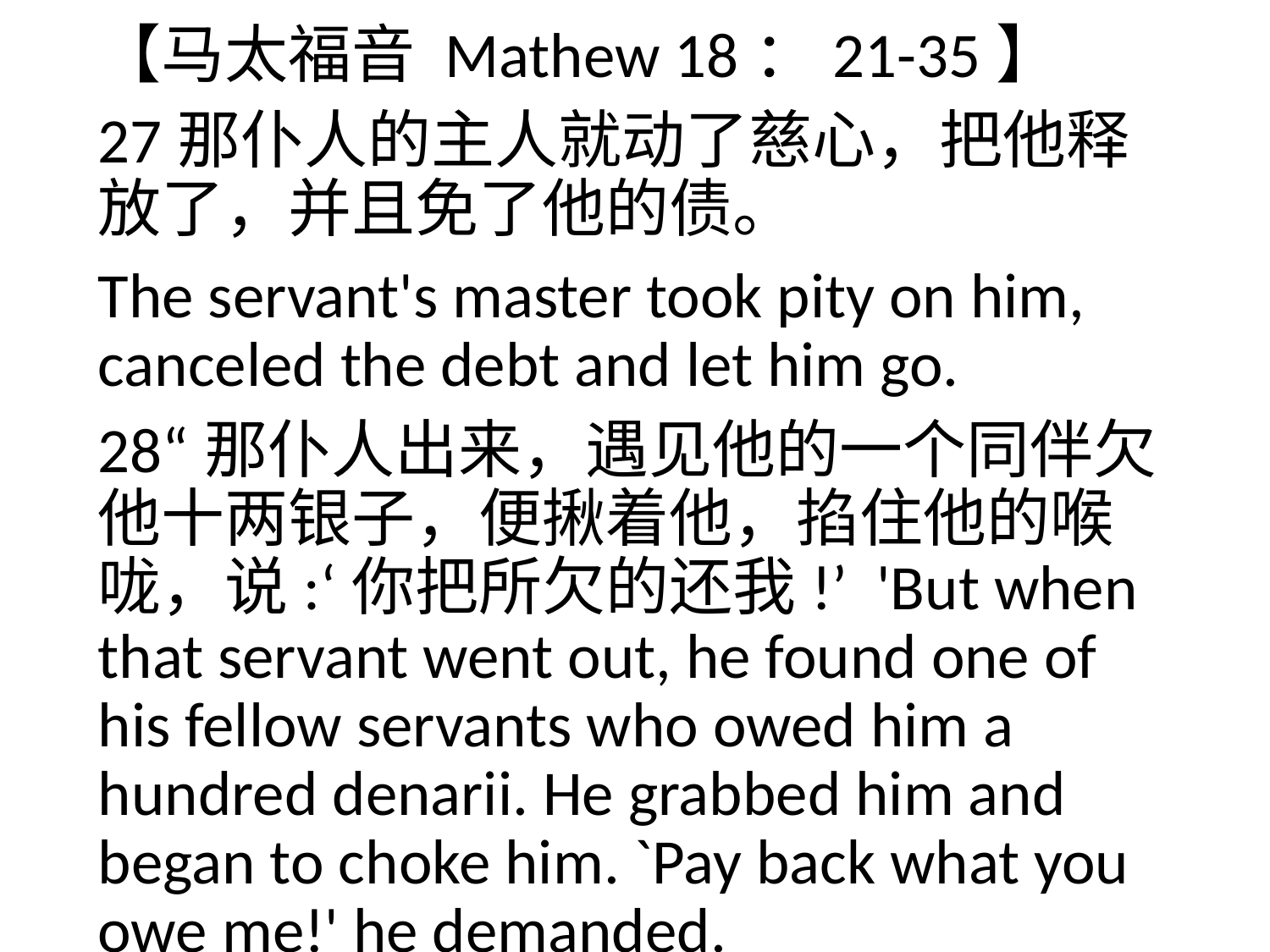

【马太福音 Mathew 18：21-35】
27那仆人的主人就动了慈心，把他释放了，并且免了他的债。
The servant's master took pity on him, canceled the debt and let him go.
28“那仆人出来，遇见他的一个同伴欠他十两银子，便揪着他，掐住他的喉咙，说:‘你把所欠的还我!’  'But when that servant went out, he found one of his fellow servants who owed him a hundred denarii. He grabbed him and began to choke him. `Pay back what you owe me!' he demanded.